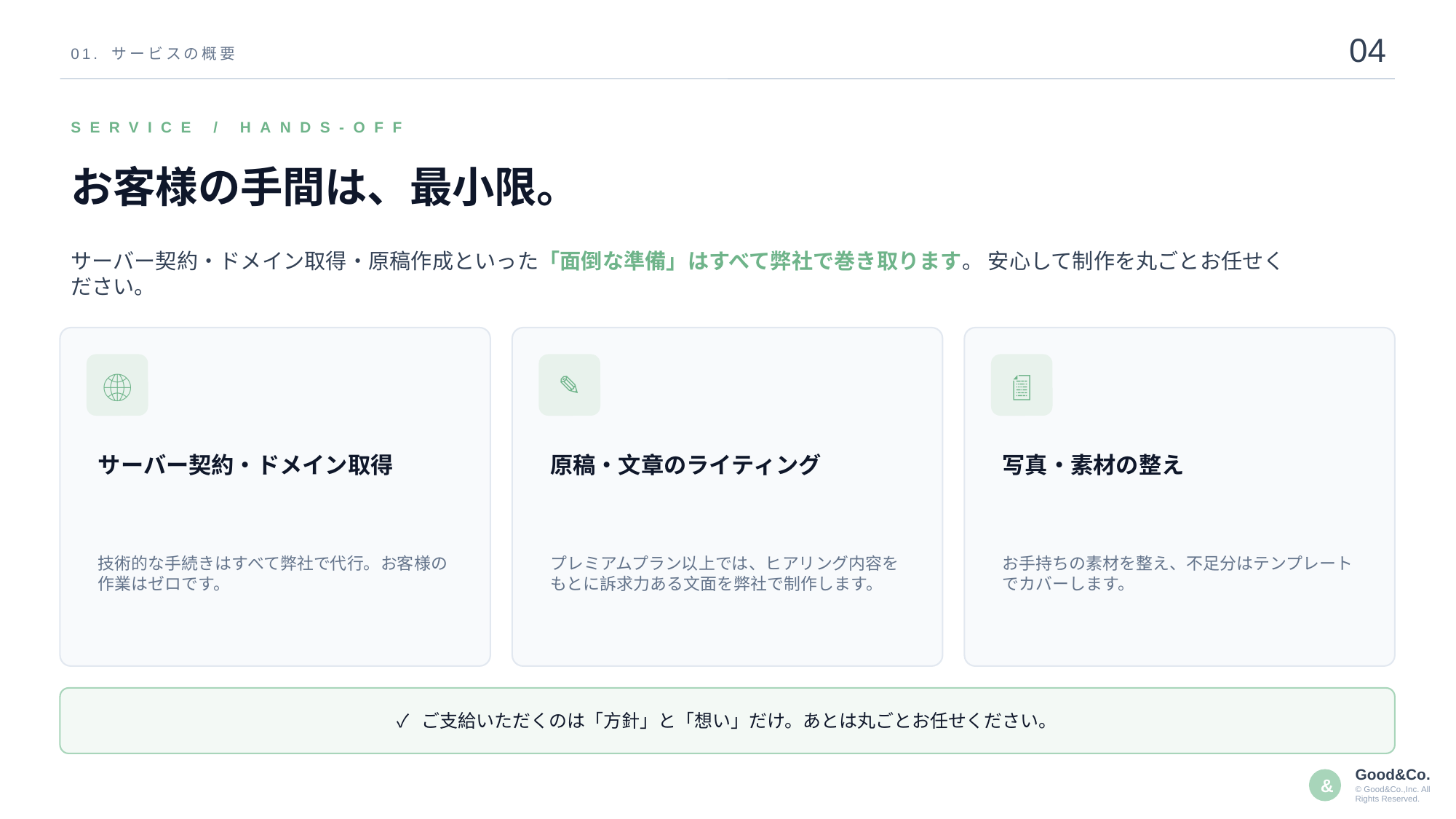

04
01. サービスの概要

SERVICE / HANDS-OFF
お客様の手間は、最小限。
サーバー契約・ドメイン取得・原稿作成といった「面倒な準備」はすべて弊社で巻き取ります。 安心して制作を丸ごとお任せください。

🌐

✎

📄
サーバー契約・ドメイン取得
原稿・文章のライティング
写真・素材の整え
技術的な手続きはすべて弊社で代行。お客様の作業はゼロです。
プレミアムプラン以上では、ヒアリング内容をもとに訴求力ある文面を弊社で制作します。
お手持ちの素材を整え、不足分はテンプレートでカバーします。

✓  ご支給いただくのは「方針」と「想い」だけ。あとは丸ごとお任せください。
Good&Co.

&
© Good&Co.,Inc. All Rights Reserved.